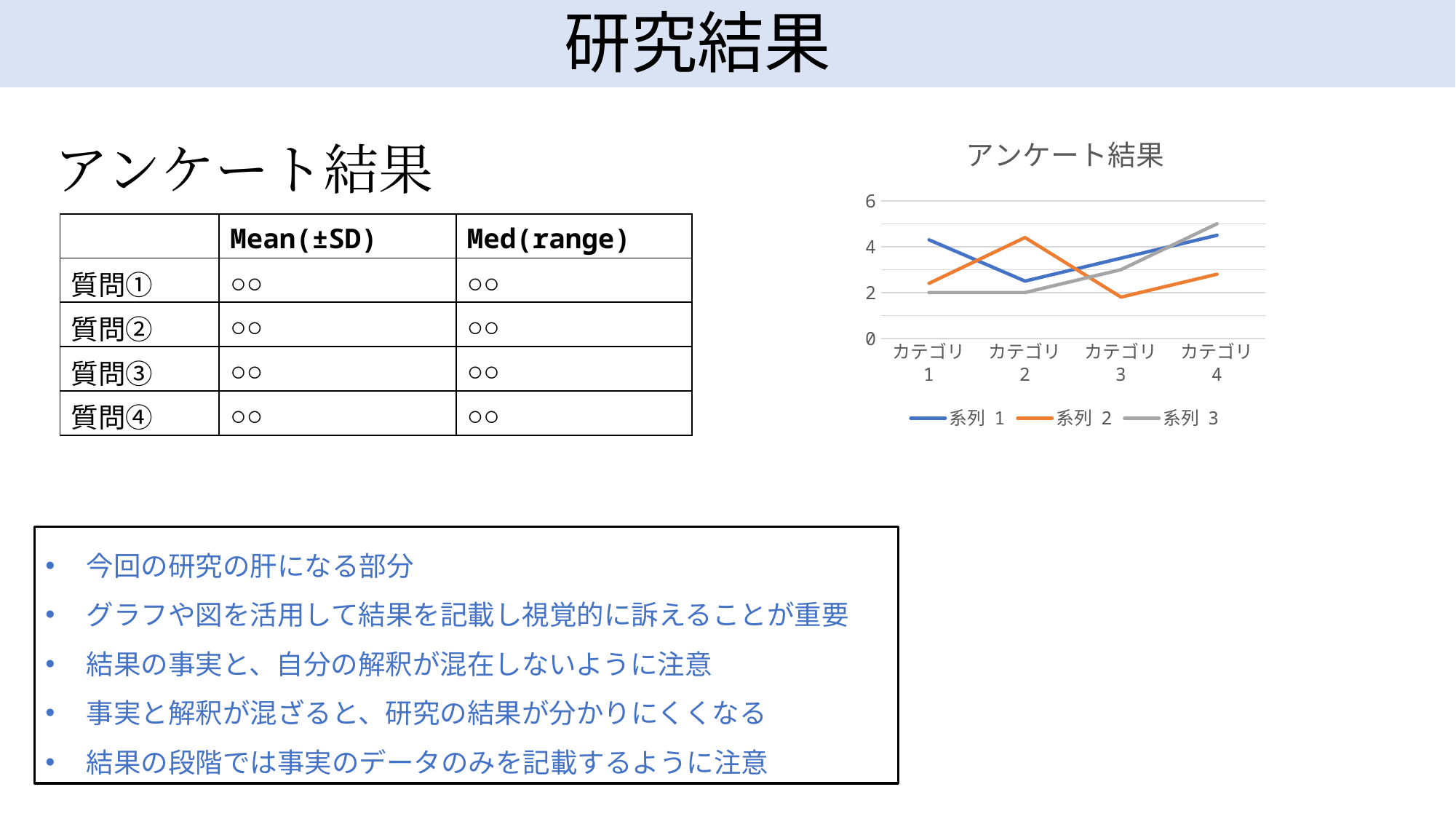

研究結果

### Chart: アンケート結果

| Category | 系列 1 | 系列 2 | 系列 3 |
|---|---|---|---|
| カテゴリ 1 | 4.3 | 2.4 | 2.0 |
| カテゴリ 2 | 2.5 | 4.4 | 2.0 |
| カテゴリ 3 | 3.5 | 1.8 | 3.0 |
| カテゴリ 4 | 4.5 | 2.8 | 5.0 |
アンケート結果
|  | Mean(±SD) | Med(range) |
| --- | --- | --- |
| 質問➀ | ○○ | ○○ |
| 質問② | ○○ | ○○ |
| 質問③ | ○○ | ○○ |
| 質問④ | ○○ | ○○ |
今回の研究の肝になる部分
グラフや図を活用して結果を記載し視覚的に訴えることが重要
結果の事実と、自分の解釈が混在しないように注意
事実と解釈が混ざると、研究の結果が分かりにくくなる
結果の段階では事実のデータのみを記載するように注意